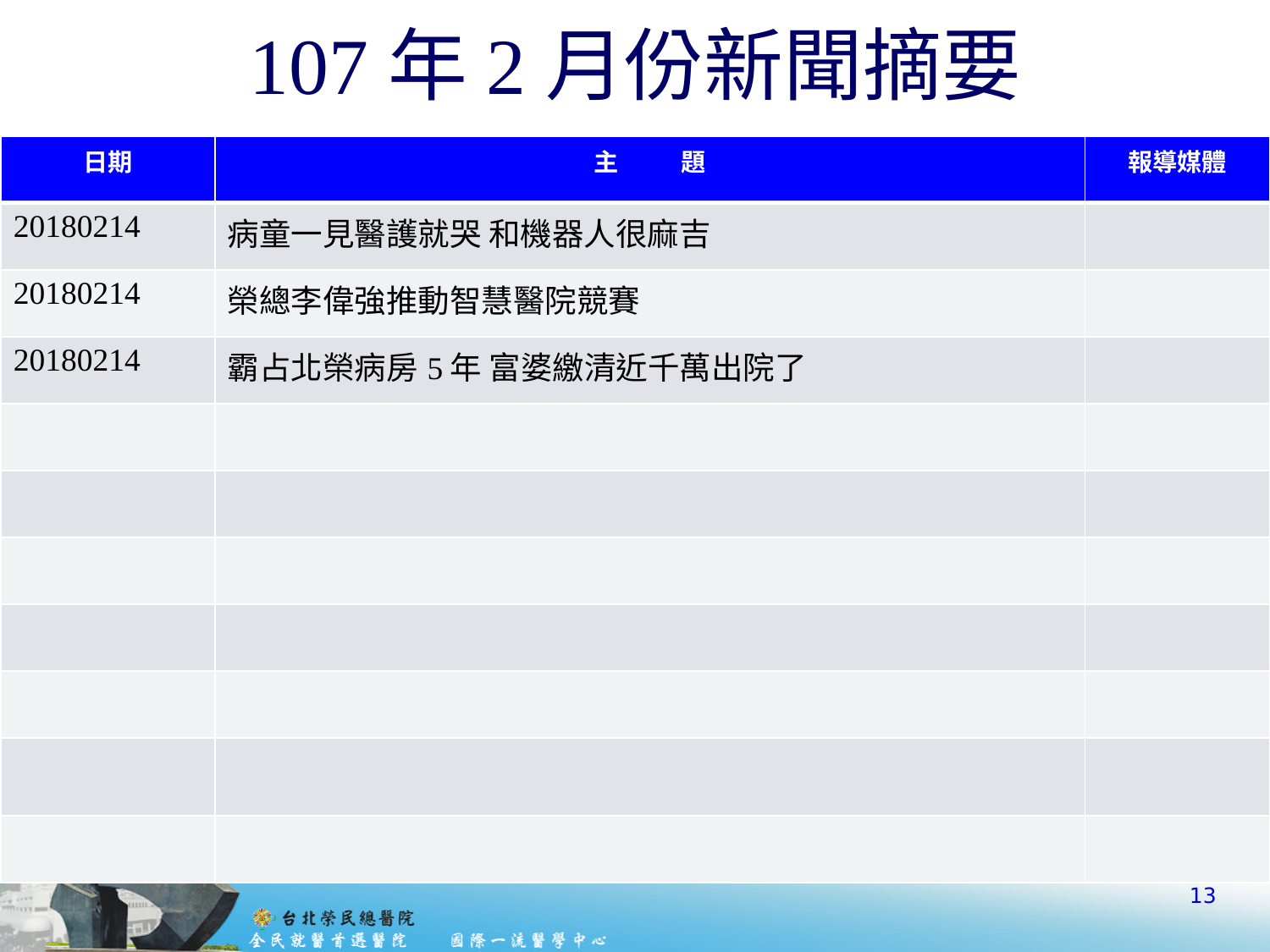

# 107年2月份新聞摘要
| 日期 | 主 題 | 報導媒體 |
| --- | --- | --- |
| 20180214 | 病童一見醫護就哭 和機器人很麻吉 |  |
| 20180214 | 榮總李偉強推動智慧醫院競賽 |  |
| 20180214 | 霸占北榮病房5年 富婆繳清近千萬出院了 |  |
|  |  |  |
|  |  |  |
|  |  |  |
|  |  |  |
|  |  |  |
|  |  |  |
|  |  |  |
13